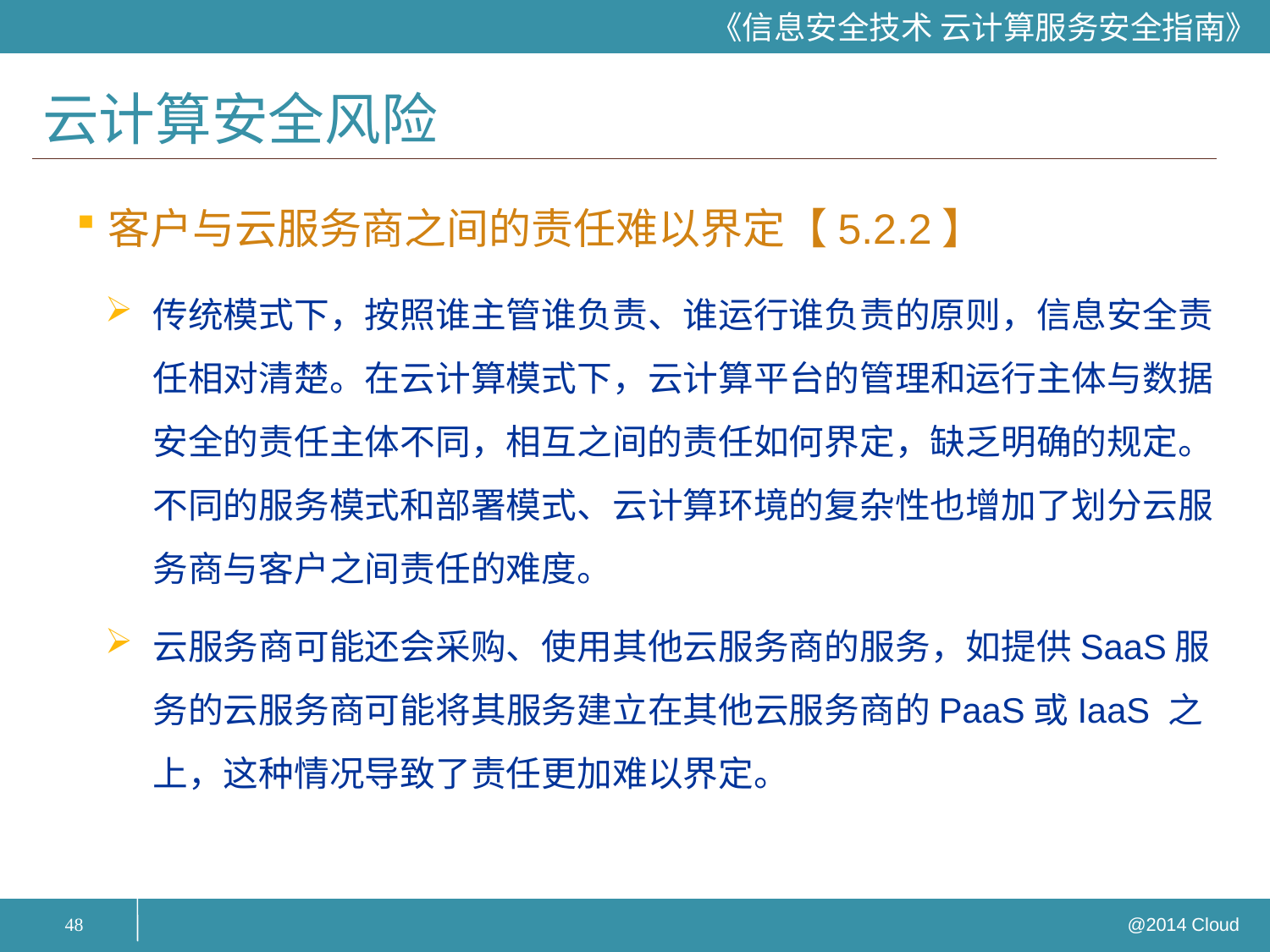

# 云计算安全风险
客户与云服务商之间的责任难以界定【5.2.2】
传统模式下，按照谁主管谁负责、谁运行谁负责的原则，信息安全责任相对清楚。在云计算模式下，云计算平台的管理和运行主体与数据安全的责任主体不同，相互之间的责任如何界定，缺乏明确的规定。不同的服务模式和部署模式、云计算环境的复杂性也增加了划分云服务商与客户之间责任的难度。
云服务商可能还会采购、使用其他云服务商的服务，如提供SaaS服务的云服务商可能将其服务建立在其他云服务商的PaaS或IaaS 之上，这种情况导致了责任更加难以界定。

48